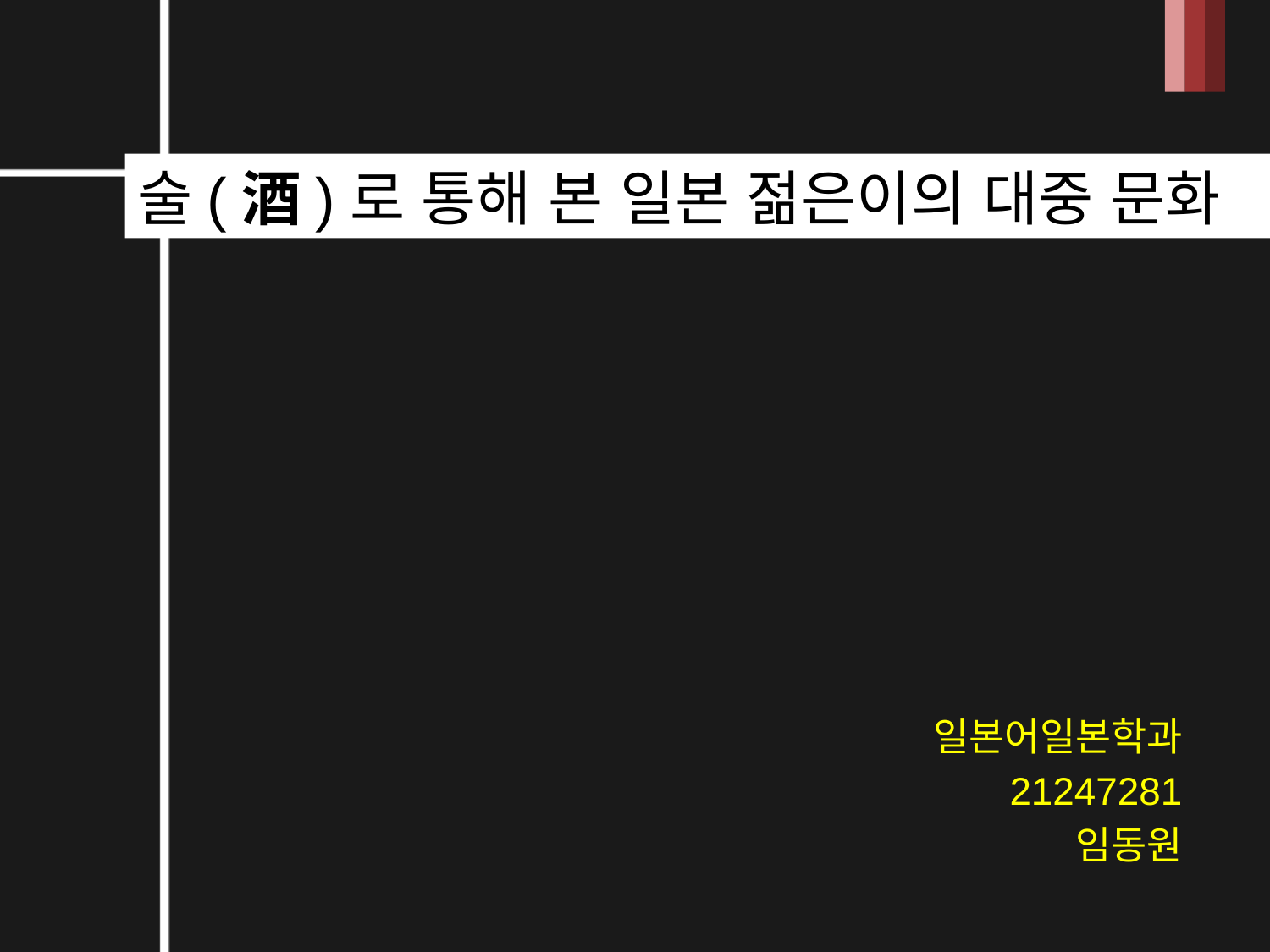

술(酒)로 통해 본 일본 젊은이의 대중 문화
일본어일본학과
21247281
임동원